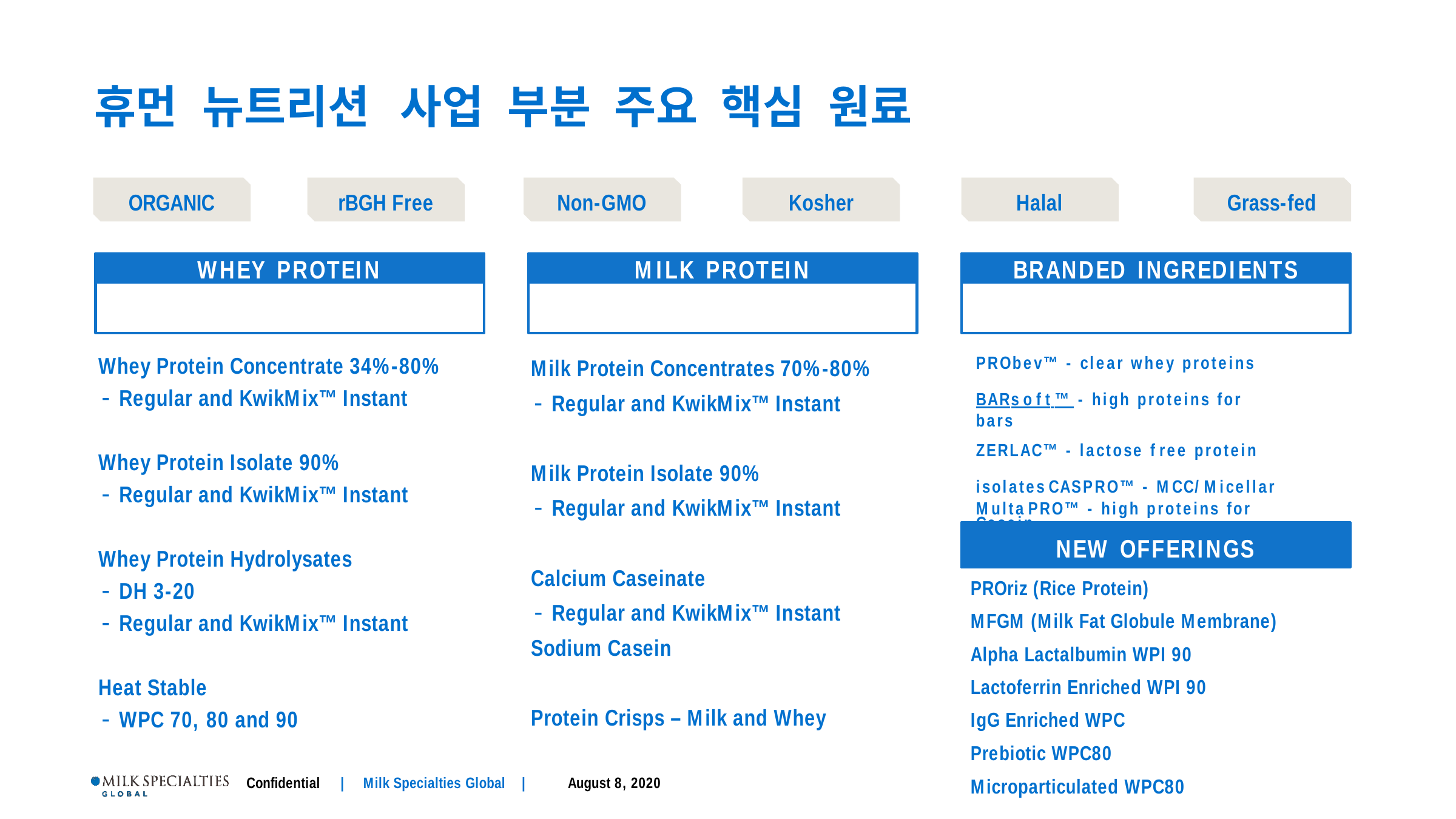

휴먼	뉴트리션	사업	부분	주요	핵심	원료

ORGANIC
rBGH Free
Non-GMO
Kosher
Halal
Grass-fed

WHEY  PROTEIN

MILK  PROTEIN

BRANDED  INGREDIENTS
PRObev™  -  clear  whey  proteins
Whey Protein Concentrate 34%-80%
- Regular and KwikMix™ Instant
Milk Protein Concentrates 70%-80%
- Regular and KwikMix™ Instant
BARs o f t ™  -  high  proteins  for  bars
ZERLAC™  -  lactose  f ree  protein  isolates CASPRO™  -  MCC/ Micellar  Casein
Whey Protein Isolate 90%
- Regular and KwikMix™ Instant
Milk Protein Isolate 90%
- Regular and KwikMix™ Instant
Multa PRO™  -  high  proteins  for  yogurts

NEW  OFFERINGS
Whey Protein Hydrolysates
- DH 3-20
- Regular and KwikMix™ Instant
Calcium Caseinate
- Regular and KwikMix™ Instant
Sodium Casein
PROriz (Rice Protein)
MFGM (Milk Fat Globule Membrane)
Alpha Lactalbumin WPI 90  Lactoferrin Enriched WPI 90 IgG Enriched WPC
Prebiotic WPC80
Heat Stable
- WPC 70, 80 and 90
Protein Crisps – Milk and Whey

Confidential
|
Milk Specialties Global	|
March 19, 2020
|
Milk Specialties Global
|
Confidential
August 8, 2020
Microparticulated WPC80